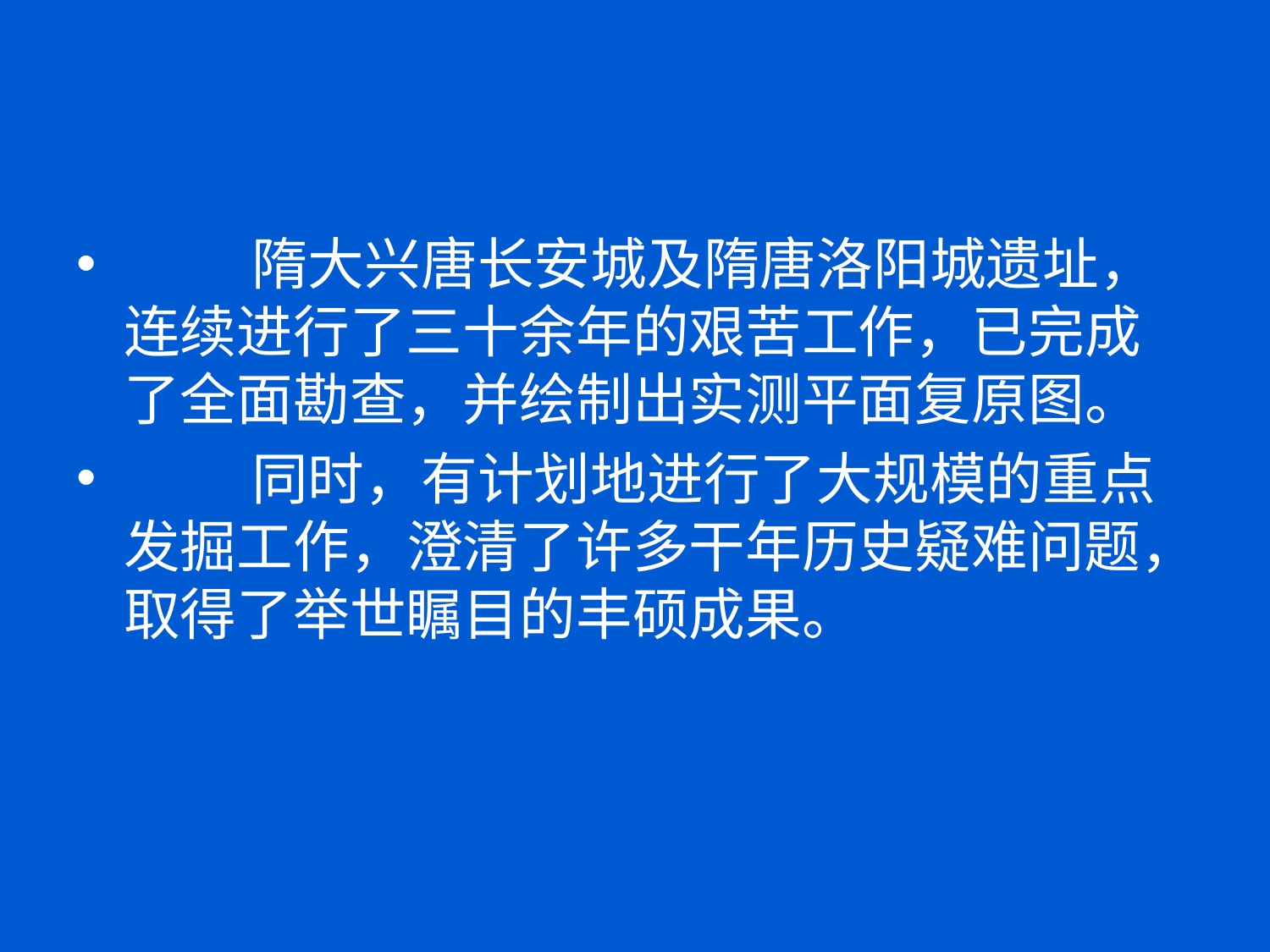

#
         隋大兴唐长安城及隋唐洛阳城遗址，连续进行了三十余年的艰苦工作，已完成了全面勘查，并绘制出实测平面复原图。
         同时，有计划地进行了大规模的重点发掘工作，澄清了许多干年历史疑难问题，取得了举世瞩目的丰硕成果。